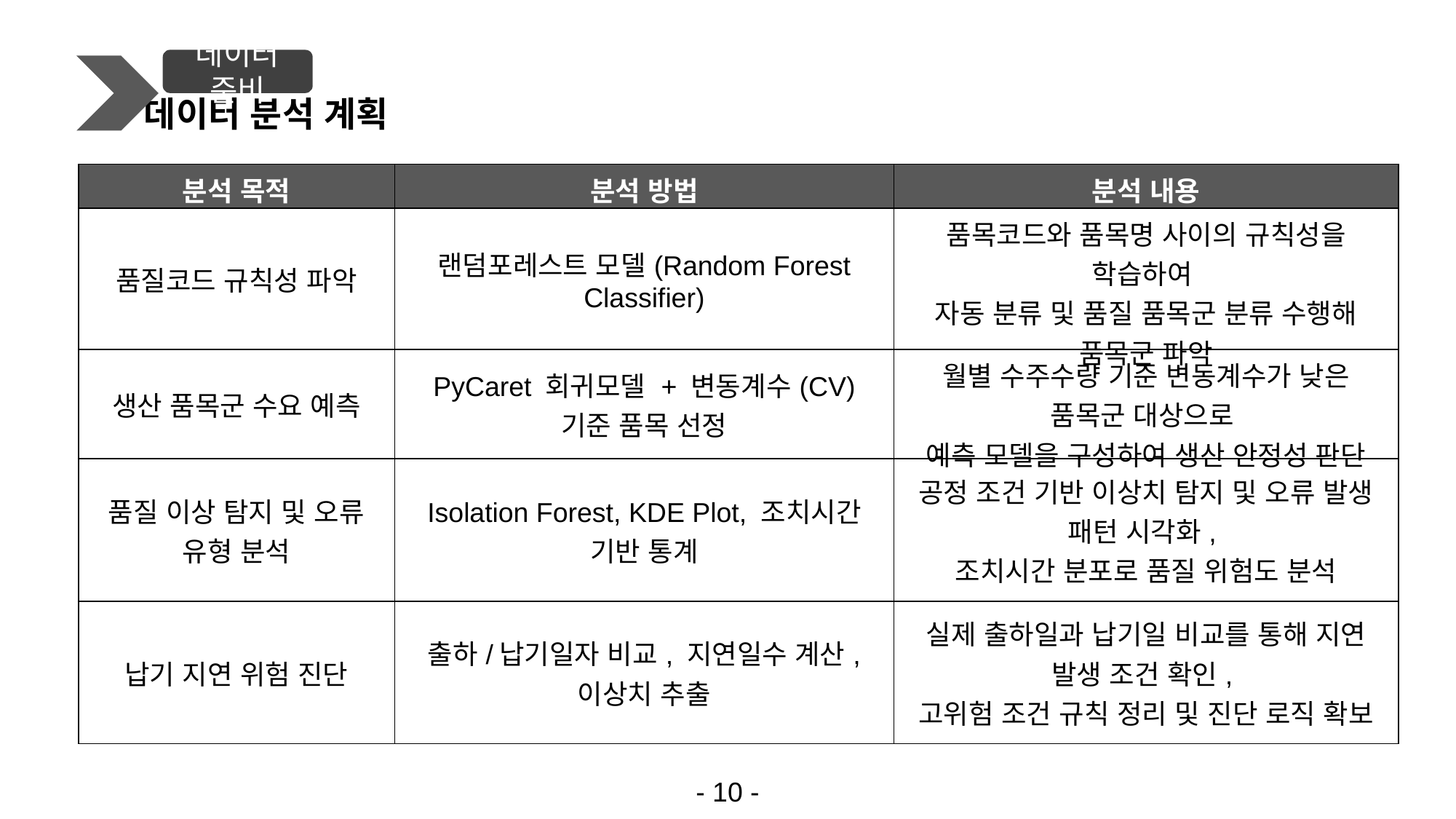

데이터 분석 계획

데이터 준비
| 분석 목적 | 분석 방법 | 분석 내용 |
| --- | --- | --- |
| 품질코드 규칙성 파악 | 랜덤포레스트 모델(Random Forest Classifier) | 품목코드와 품목명 사이의 규칙성을 학습하여 자동 분류 및 품질 품목군 분류 수행해 품목군 파악 |
| 생산 품목군 수요 예측 | PyCaret 회귀모델 + 변동계수(CV) 기준 품목 선정 | 월별 수주수량 기준 변동계수가 낮은 품목군 대상으로 예측 모델을 구성하여 생산 안정성 판단 |
| 품질 이상 탐지 및 오류 유형 분석 | Isolation Forest, KDE Plot, 조치시간 기반 통계 | 공정 조건 기반 이상치 탐지 및 오류 발생 패턴 시각화, 조치시간 분포로 품질 위험도 분석 |
| 납기 지연 위험 진단 | 출하/납기일자 비교, 지연일수 계산, 이상치 추출 | 실제 출하일과 납기일 비교를 통해 지연 발생 조건 확인, 고위험 조건 규칙 정리 및 진단 로직 확보 |
- 10 -